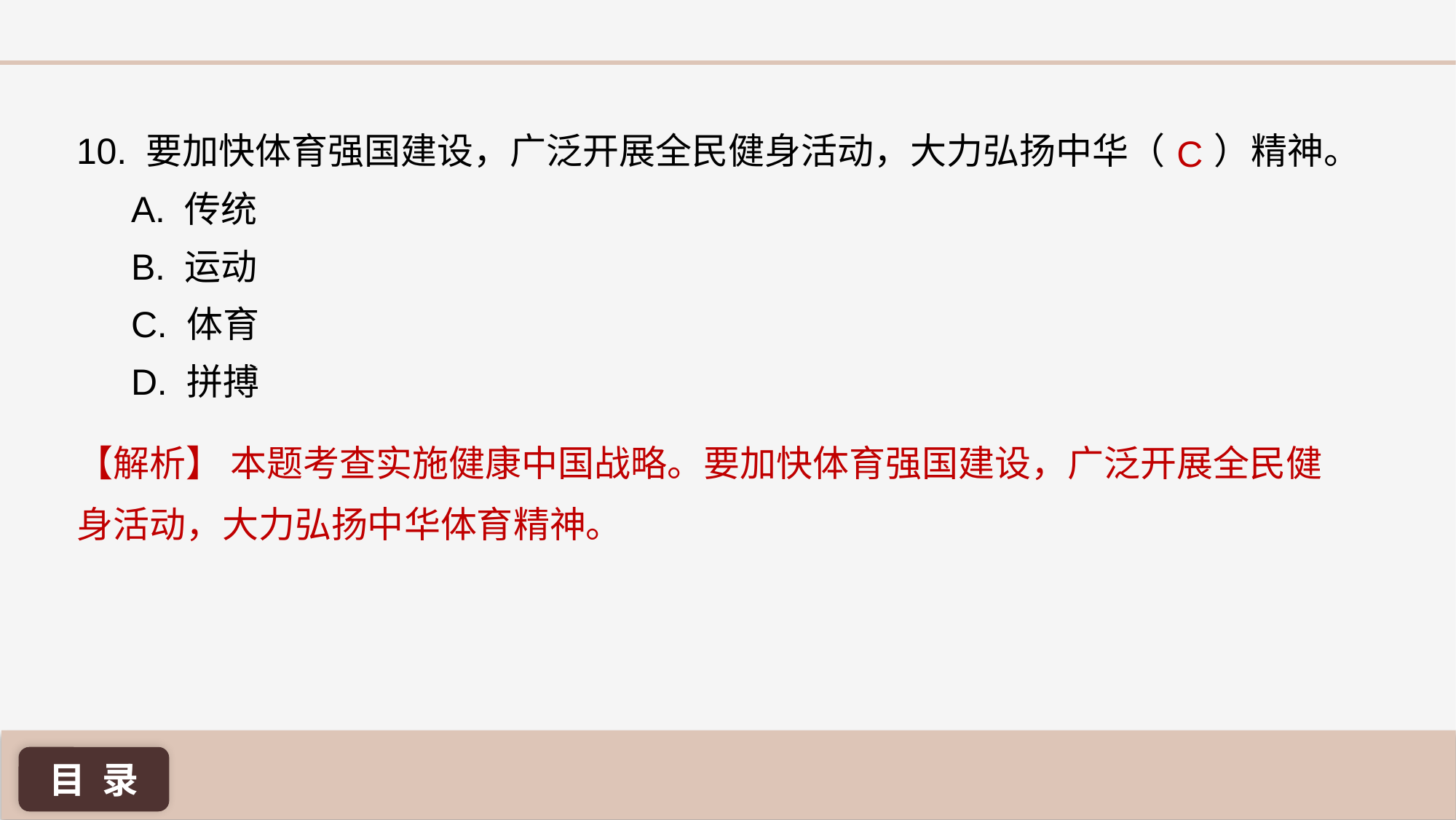

10. 要加快体育强国建设，广泛开展全民健身活动，大力弘扬中华（      ）精神。
A. 传统
B. 运动
C. 体育
D. 拼搏
C
【解析】 本题考查实施健康中国战略。要加快体育强国建设，广泛开展全民健身活动，大力弘扬中华体育精神。